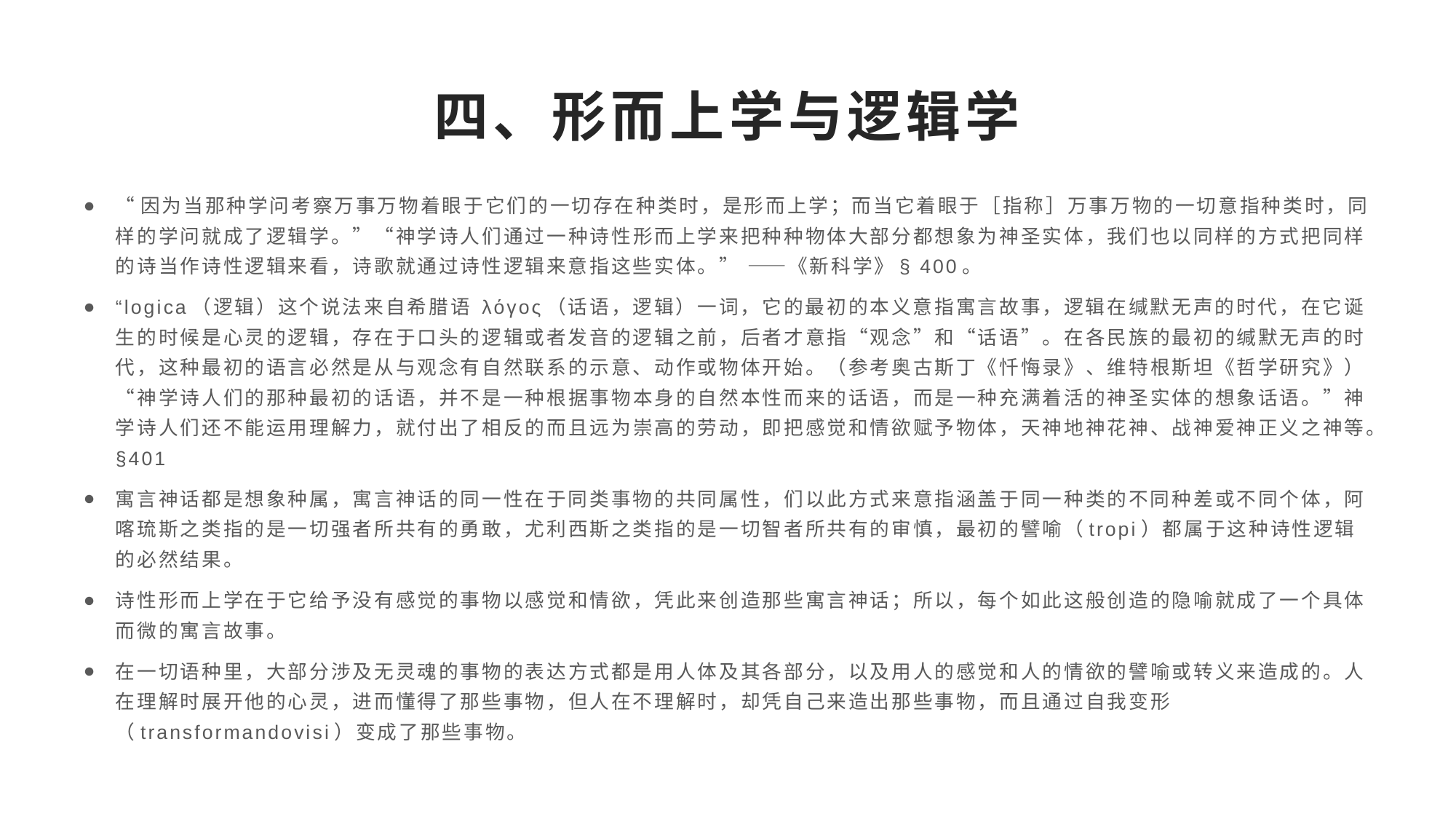

# 四、形而上学与逻辑学
“因为当那种学问考察万事万物着眼于它们的一切存在种类时，是形而上学；而当它着眼于［指称］万事万物的一切意指种类时，同样的学问就成了逻辑学。”“神学诗人们通过一种诗性形而上学来把种种物体大部分都想象为神圣实体，我们也以同样的方式把同样的诗当作诗性逻辑来看，诗歌就通过诗性逻辑来意指这些实体。” ——《新科学》§ 400。
“logica（逻辑）这个说法来自希腊语 λόγος（话语，逻辑）一词，它的最初的本义意指寓言故事，逻辑在缄默无声的时代，在它诞生的时候是心灵的逻辑，存在于口头的逻辑或者发音的逻辑之前，后者才意指“观念”和“话语”。在各民族的最初的缄默无声的时代，这种最初的语言必然是从与观念有自然联系的示意、动作或物体开始。（参考奥古斯丁《忏悔录》、维特根斯坦《哲学研究》）“神学诗人们的那种最初的话语，并不是一种根据事物本身的自然本性而来的话语，而是一种充满着活的神圣实体的想象话语。”神学诗人们还不能运用理解力，就付出了相反的而且远为崇高的劳动，即把感觉和情欲赋予物体，天神地神花神、战神爱神正义之神等。§401
寓言神话都是想象种属，寓言神话的同一性在于同类事物的共同属性，们以此方式来意指涵盖于同一种类的不同种差或不同个体，阿喀琉斯之类指的是一切强者所共有的勇敢，尤利西斯之类指的是一切智者所共有的审慎，最初的譬喻（tropi）都属于这种诗性逻辑的必然结果。
诗性形而上学在于它给予没有感觉的事物以感觉和情欲，凭此来创造那些寓言神话；所以，每个如此这般创造的隐喻就成了一个具体而微的寓言故事。
在一切语种里，大部分涉及无灵魂的事物的表达方式都是用人体及其各部分，以及用人的感觉和人的情欲的譬喻或转义来造成的。人在理解时展开他的心灵，进而懂得了那些事物，但人在不理解时，却凭自己来造出那些事物，而且通过自我变形（transformandovisi）变成了那些事物。